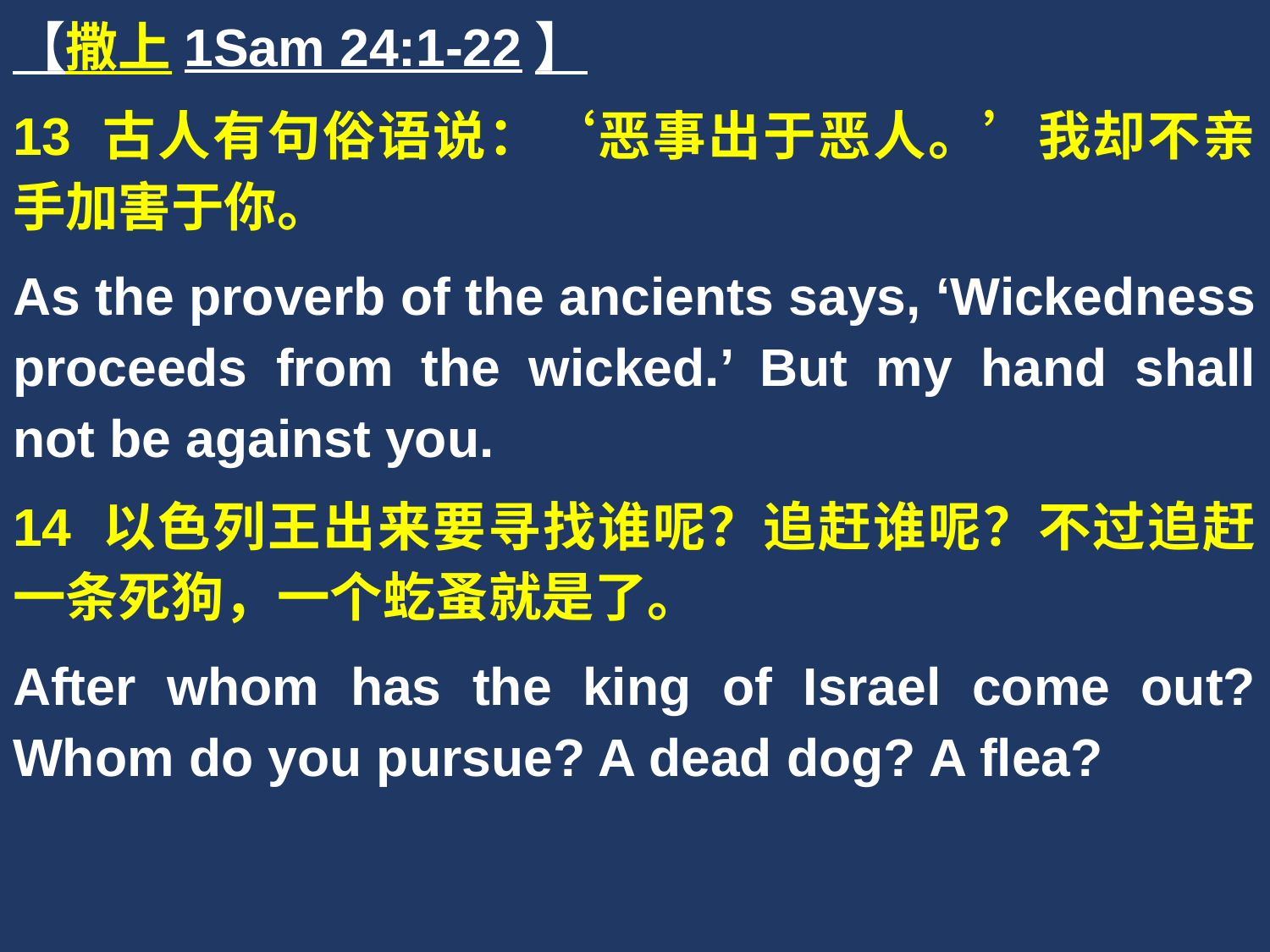

【撒上1Sam 24:1-22】
13 古人有句俗语说：‘恶事出于恶人。’我却不亲手加害于你。
As the proverb of the ancients says, ‘Wickedness proceeds from the wicked.’ But my hand shall not be against you.
14 以色列王出来要寻找谁呢？追赶谁呢？不过追赶一条死狗，一个虼蚤就是了。
After whom has the king of Israel come out? Whom do you pursue? A dead dog? A flea?